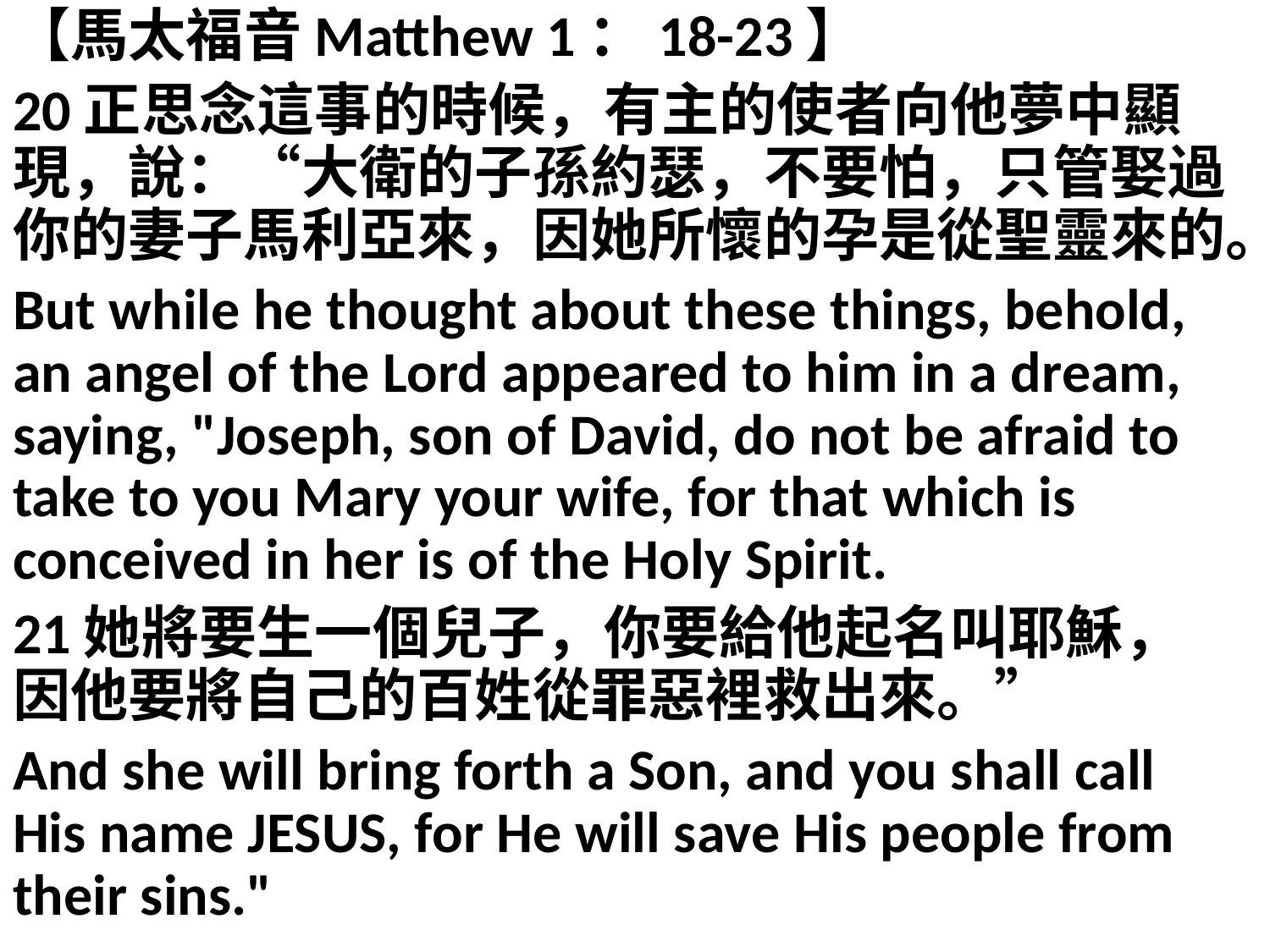

【馬太福音Matthew 1：18-23】
20正思念這事的時候，有主的使者向他夢中顯現，說：“大衛的子孫約瑟，不要怕，只管娶過你的妻子馬利亞來，因她所懷的孕是從聖靈來的。
But while he thought about these things, behold, an angel of the Lord appeared to him in a dream, saying, "Joseph, son of David, do not be afraid to take to you Mary your wife, for that which is conceived in her is of the Holy Spirit.
21她將要生一個兒子，你要給他起名叫耶穌，因他要將自己的百姓從罪惡裡救出來。”
And she will bring forth a Son, and you shall call His name JESUS, for He will save His people from their sins."